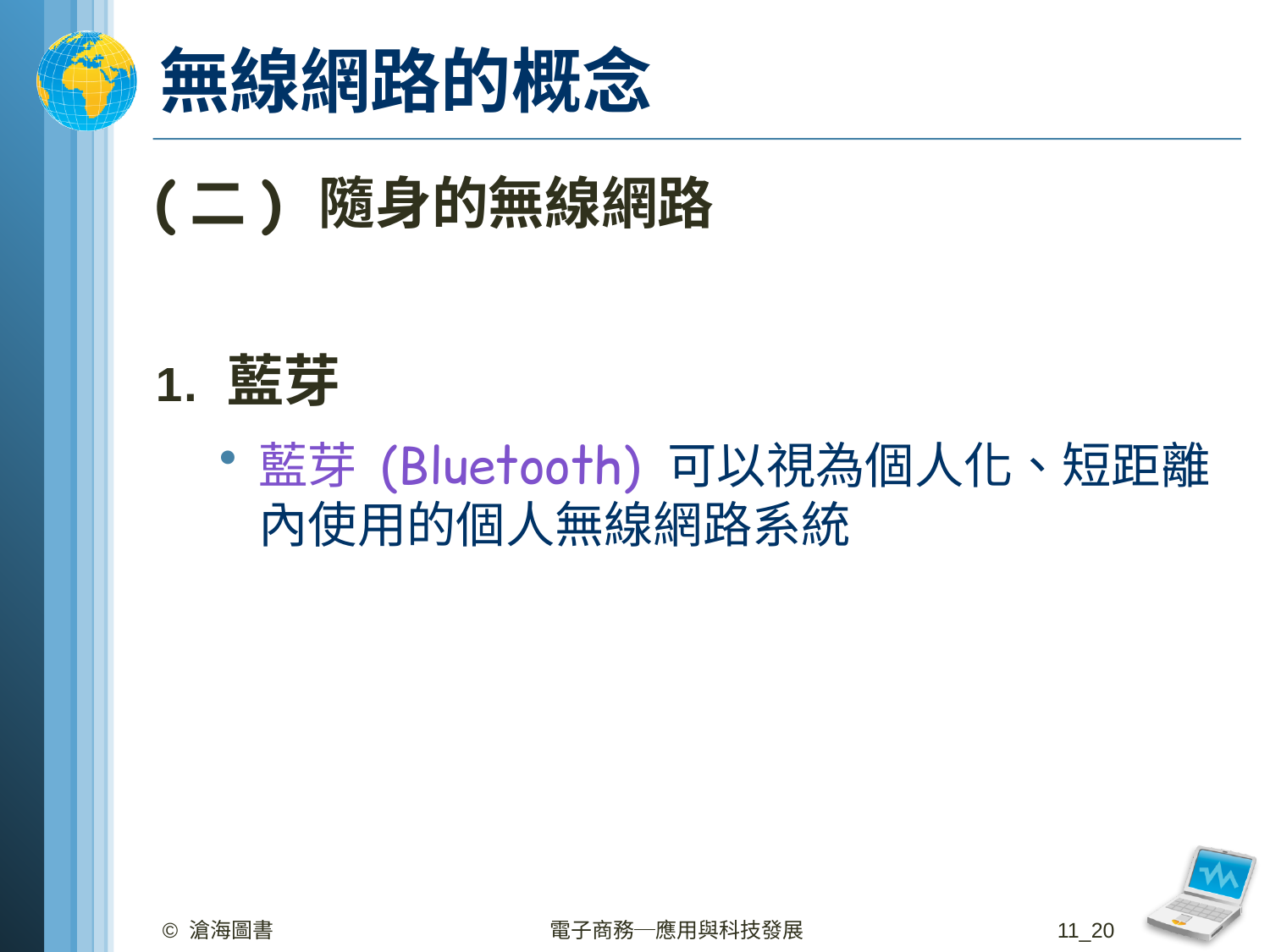

# 無線網路的概念
(二) 隨身的無線網路

藍芽
藍芽 (Bluetooth) 可以視為個人化、短距離內使用的個人無線網路系統
© 滄海圖書
電子商務─應用與科技發展
11_20